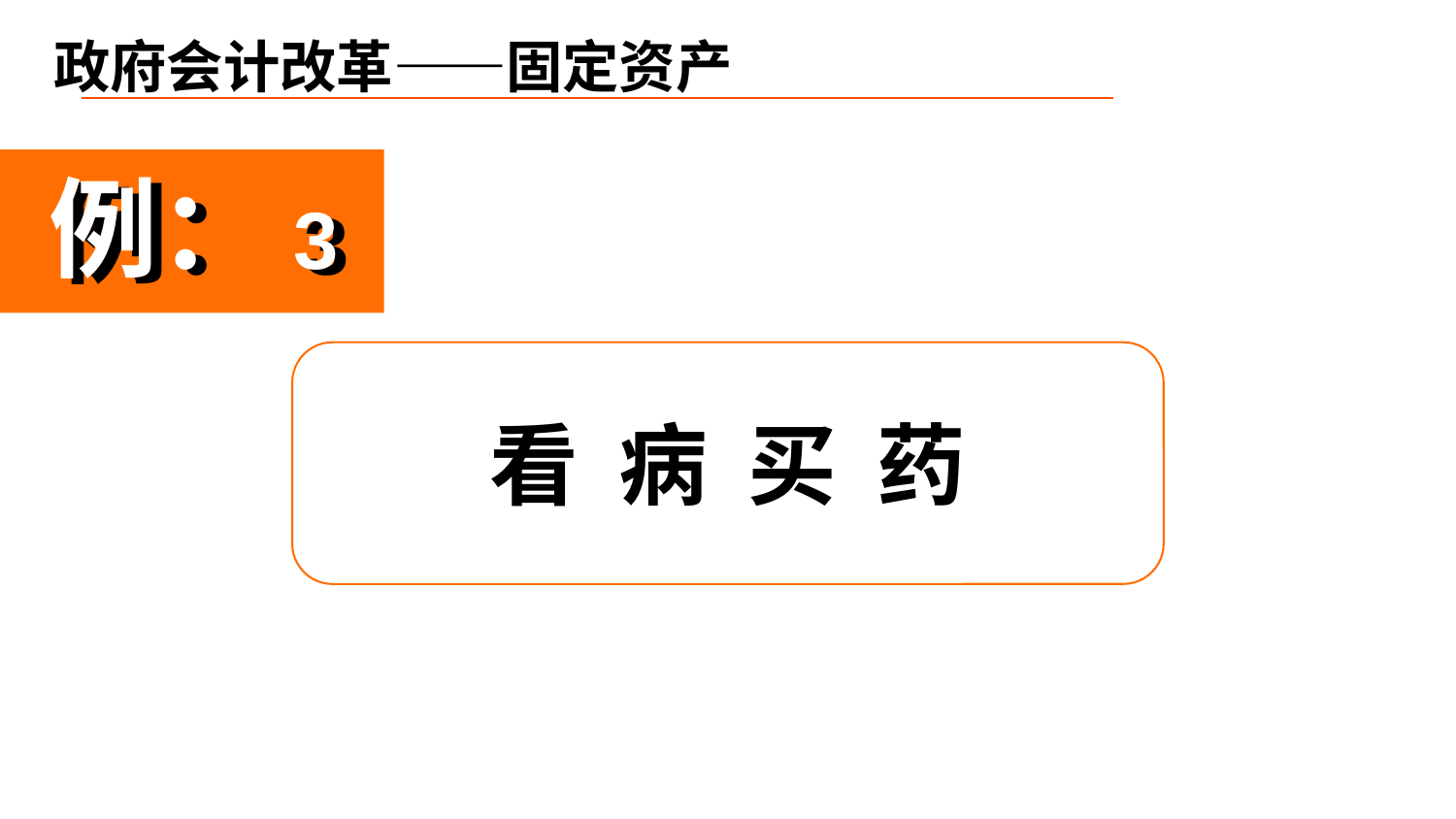

# 政府会计改革——固定资产
 例：3
例：3

看  病  买  药